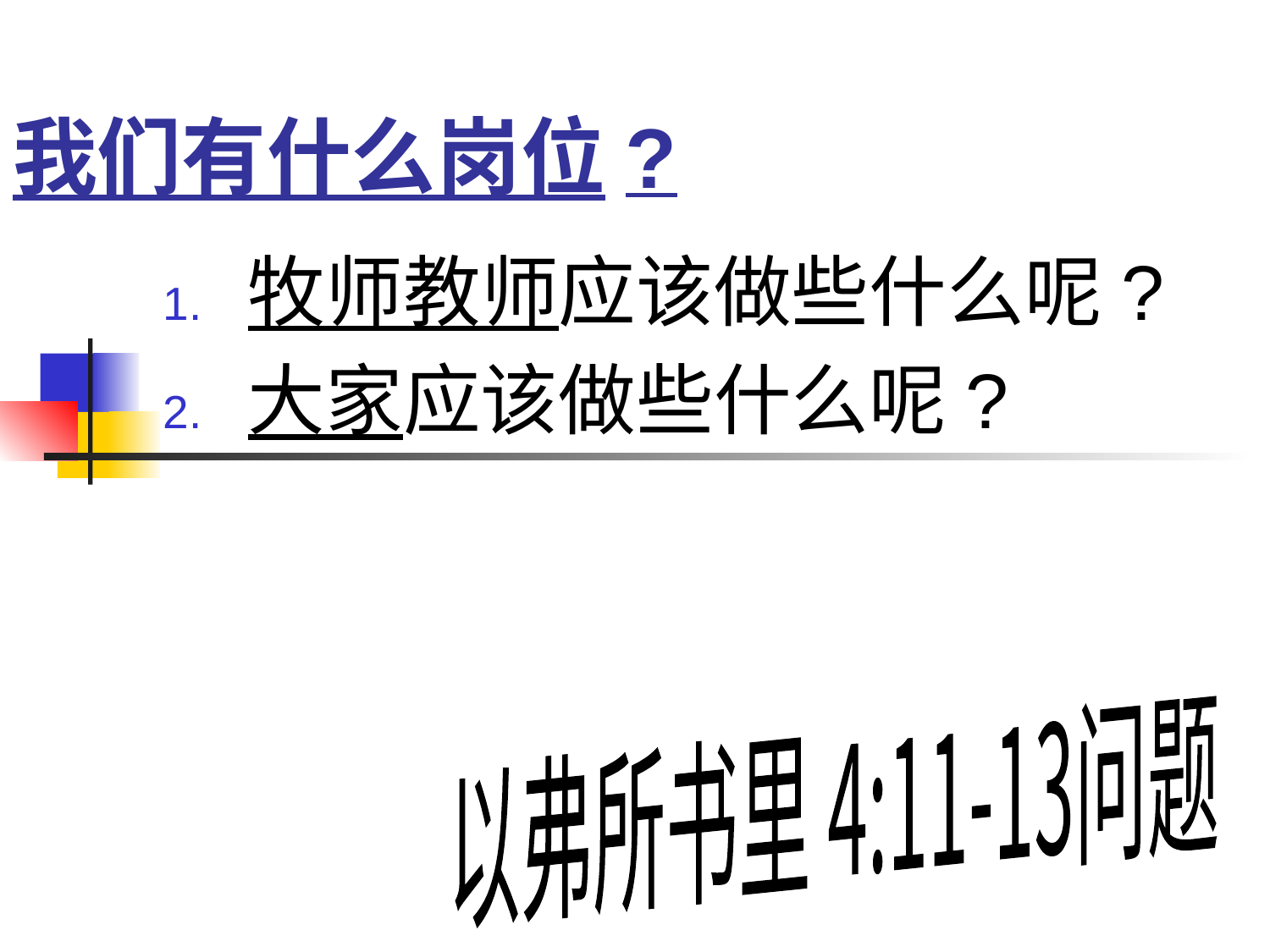

# 我们有什么岗位?
牧师教师应该做些什么呢?
大家应该做些什么呢?
以弗所书里 4:11-13问题